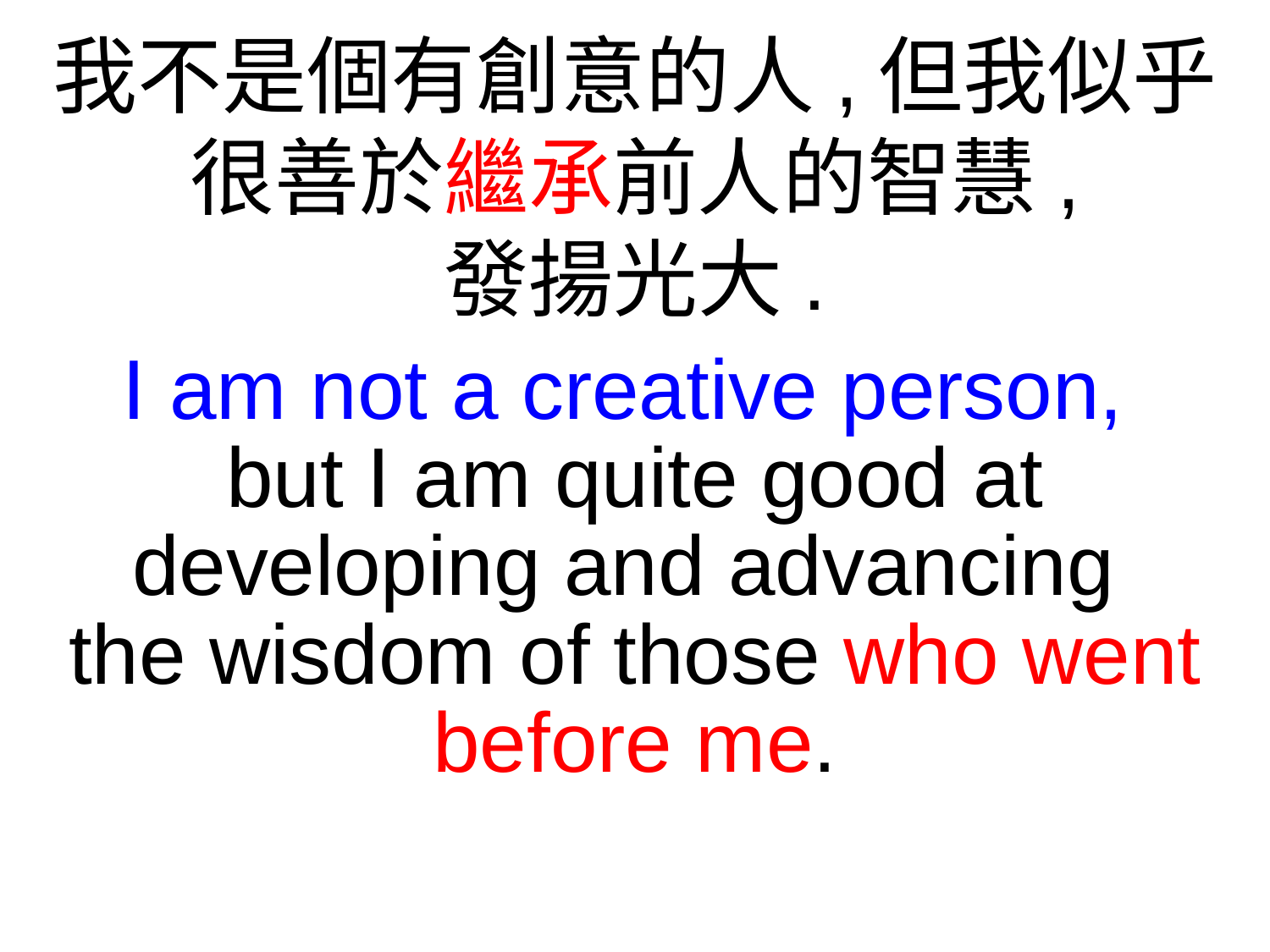

我不是個有創意的人,但我似乎
很善於繼承前人的智慧,
發揚光大.
I am not a creative person,
but I am quite good at developing and advancing
the wisdom of those who went before me.